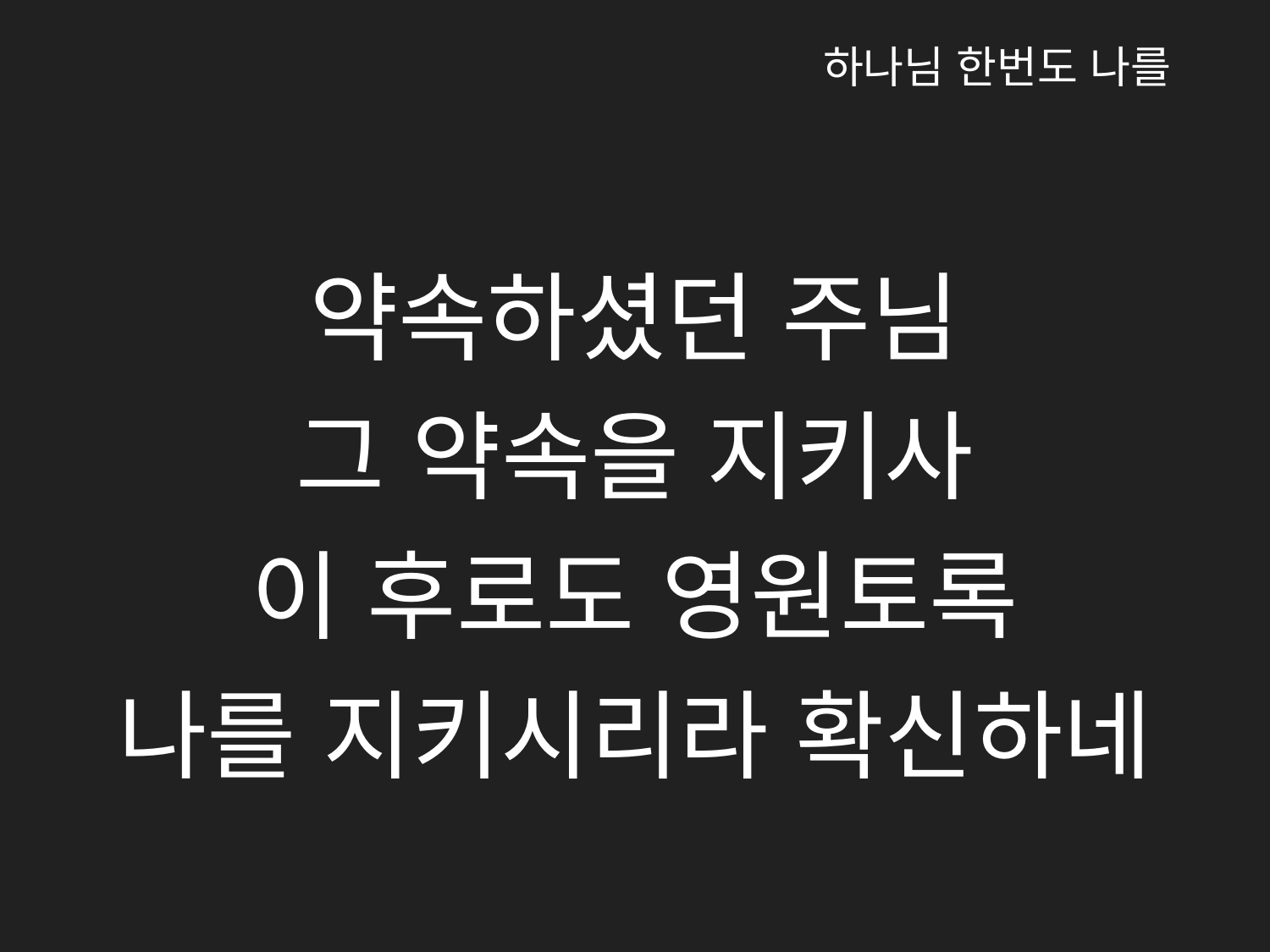

하나님 한번도 나를
약속하셨던 주님
그 약속을 지키사
이 후로도 영원토록
나를 지키시리라 확신하네